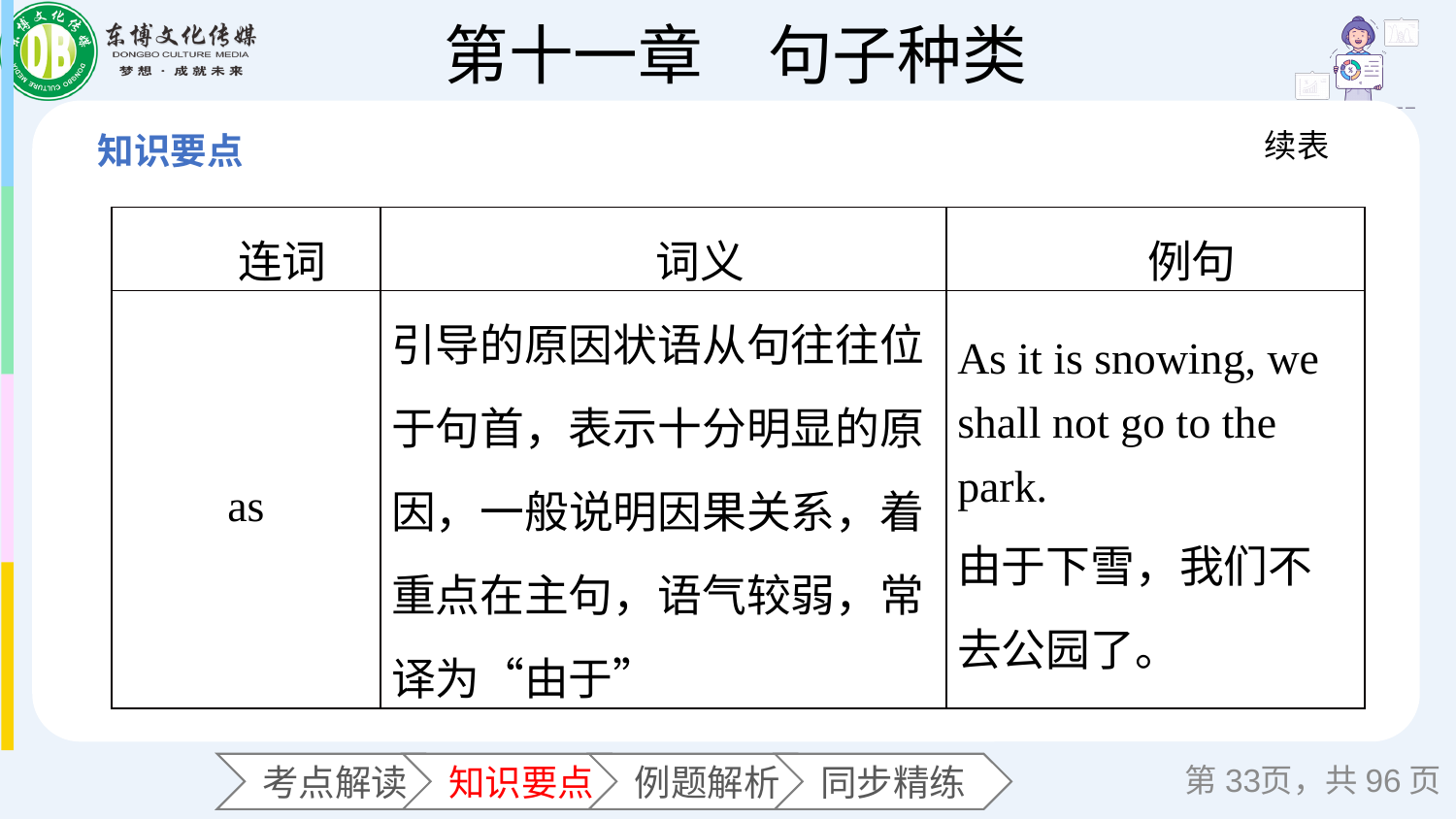

续表
| 连词 | 词义 | 例句 |
| --- | --- | --- |
| as | 引导的原因状语从句往往位于句首，表示十分明显的原因，一般说明因果关系，着重点在主句，语气较弱，常译为“由于” | As it is snowing, we shall not go to the park. 由于下雪，我们不去公园了。 |
第33页，共96页